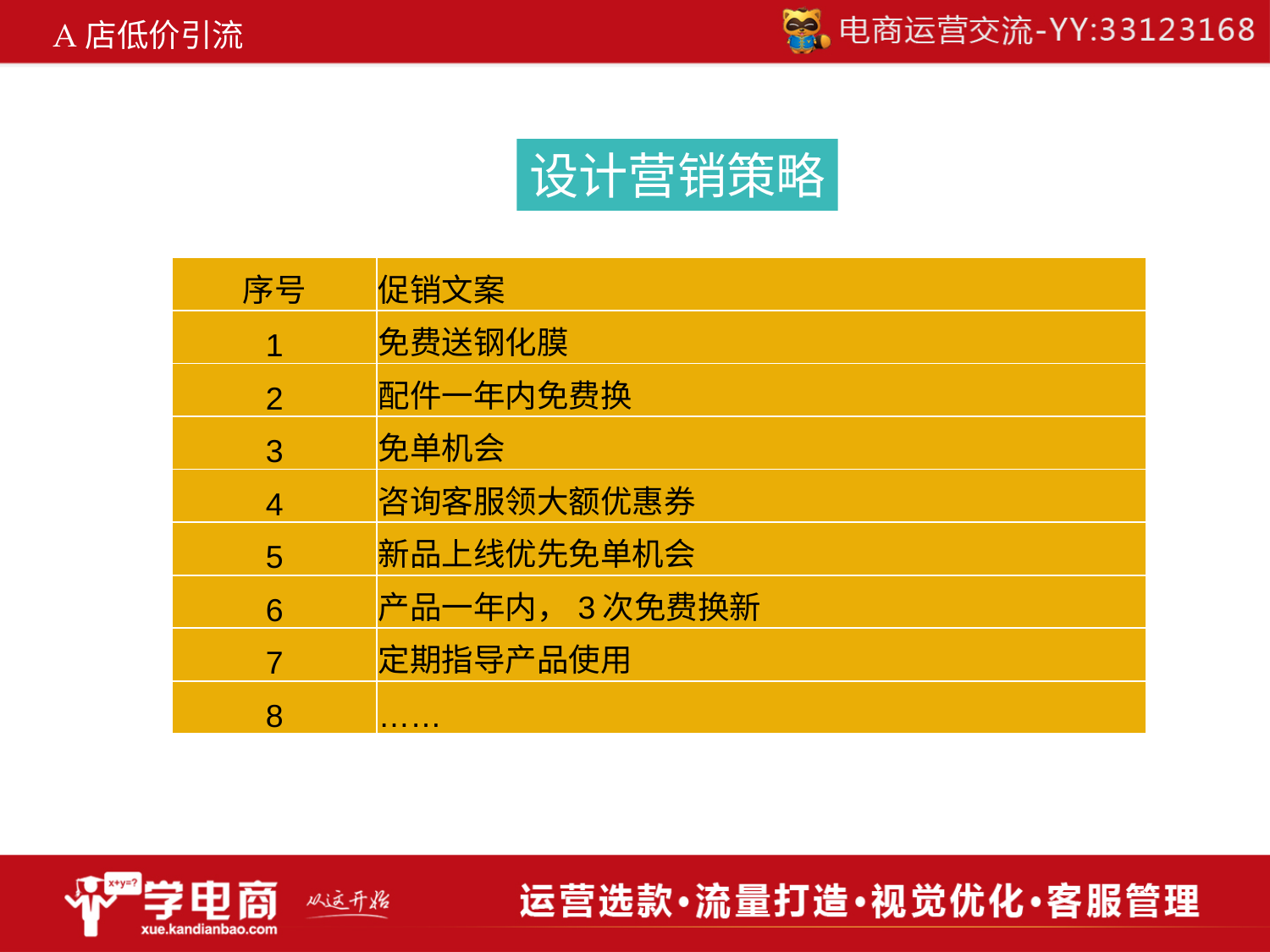

A店低价引流
设计营销策略
| 序号 | 促销文案 |
| --- | --- |
| 1 | 免费送钢化膜 |
| 2 | 配件一年内免费换 |
| 3 | 免单机会 |
| 4 | 咨询客服领大额优惠券 |
| 5 | 新品上线优先免单机会 |
| 6 | 产品一年内，3次免费换新 |
| 7 | 定期指导产品使用 |
| 8 | …… |